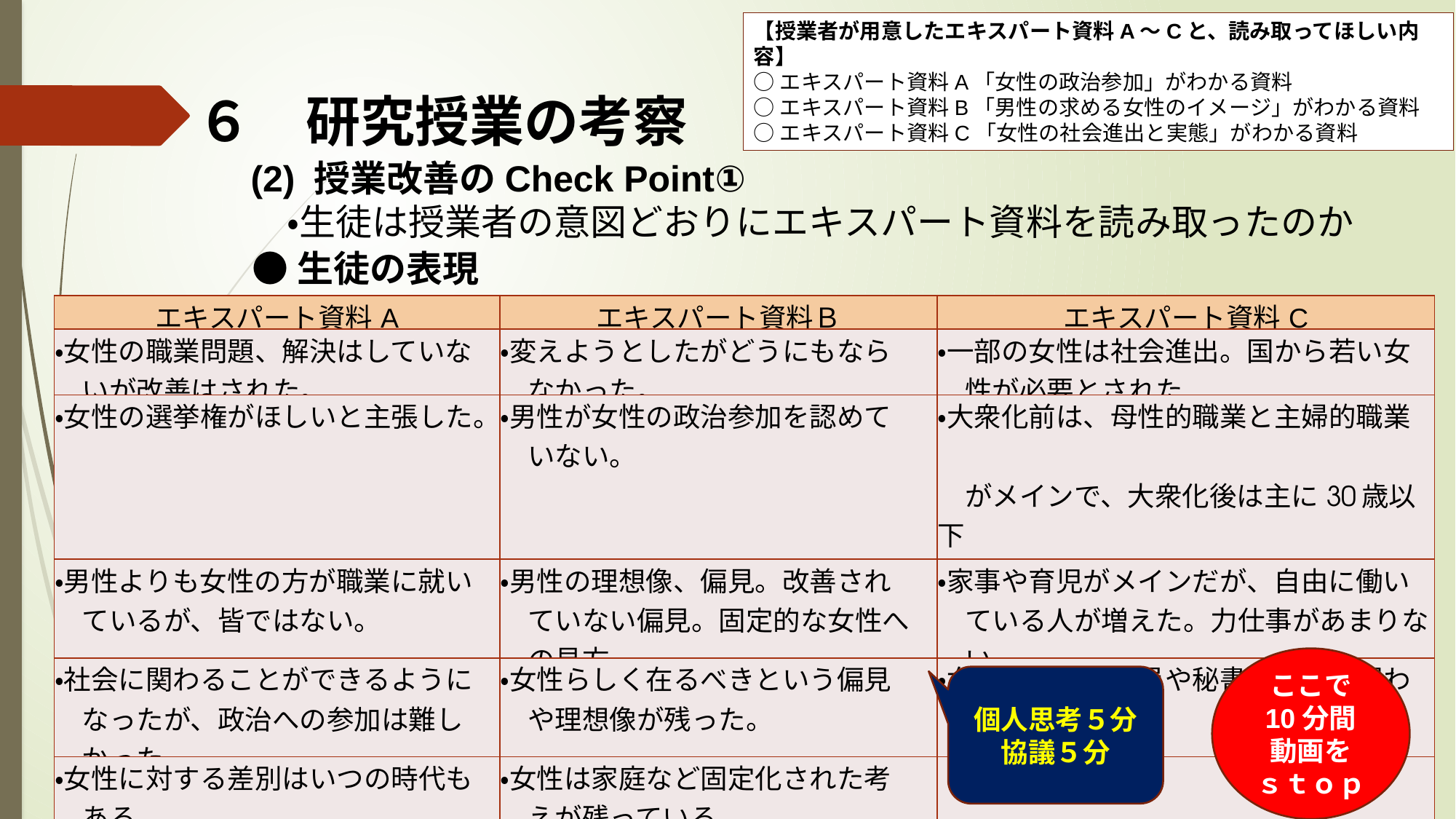

【授業者が用意したエキスパート資料A～Cと、読み取ってほしい内容】
○エキスパート資料A「女性の政治参加」がわかる資料
○エキスパート資料B「男性の求める女性のイメージ」がわかる資料
○エキスパート資料C「女性の社会進出と実態」がわかる資料
# ６　研究授業の考察
(2) 授業改善のCheck Point①
　・生徒は授業者の意図どおりにエキスパート資料を読み取ったのか
●生徒の表現
| エキスパート資料A | エキスパート資料Ｂ | エキスパート資料C |
| --- | --- | --- |
| ・女性の職業問題、解決はしていな 　いが改善はされた。 | ・変えようとしたがどうにもなら 　なかった。 | ・一部の女性は社会進出。国から若い女 　性が必要とされた |
| ・女性の選挙権がほしいと主張した。 | ・男性が女性の政治参加を認めて 　いない。 | ・大衆化前は、母性的職業と主婦的職業　 　がメインで、大衆化後は主に30歳以下 　で未婚の女性がほとんど |
| ・男性よりも女性の方が職業に就い 　ているが、皆ではない。 | ・男性の理想像、偏見。改善され 　ていない偏見。固定的な女性へ 　の見方。 | ・家事や育児がメインだが、自由に働い 　ている人が増えた。力仕事があまりな 　い。 |
| ・社会に関わることができるように 　なったが、政治への参加は難し 　かった。 | ・女性らしく在るべきという偏見 　や理想像が残った。 | ・女性の仕事は教員や秘書など人と関わ 　る仕事が多い。 |
| ・女性に対する差別はいつの時代も 　ある。 | ・女性は家庭など固定化された考 　えが残っている。 |  |
ここで
10分間
動画を
ｓｔｏｐ
個人思考５分
協議５分